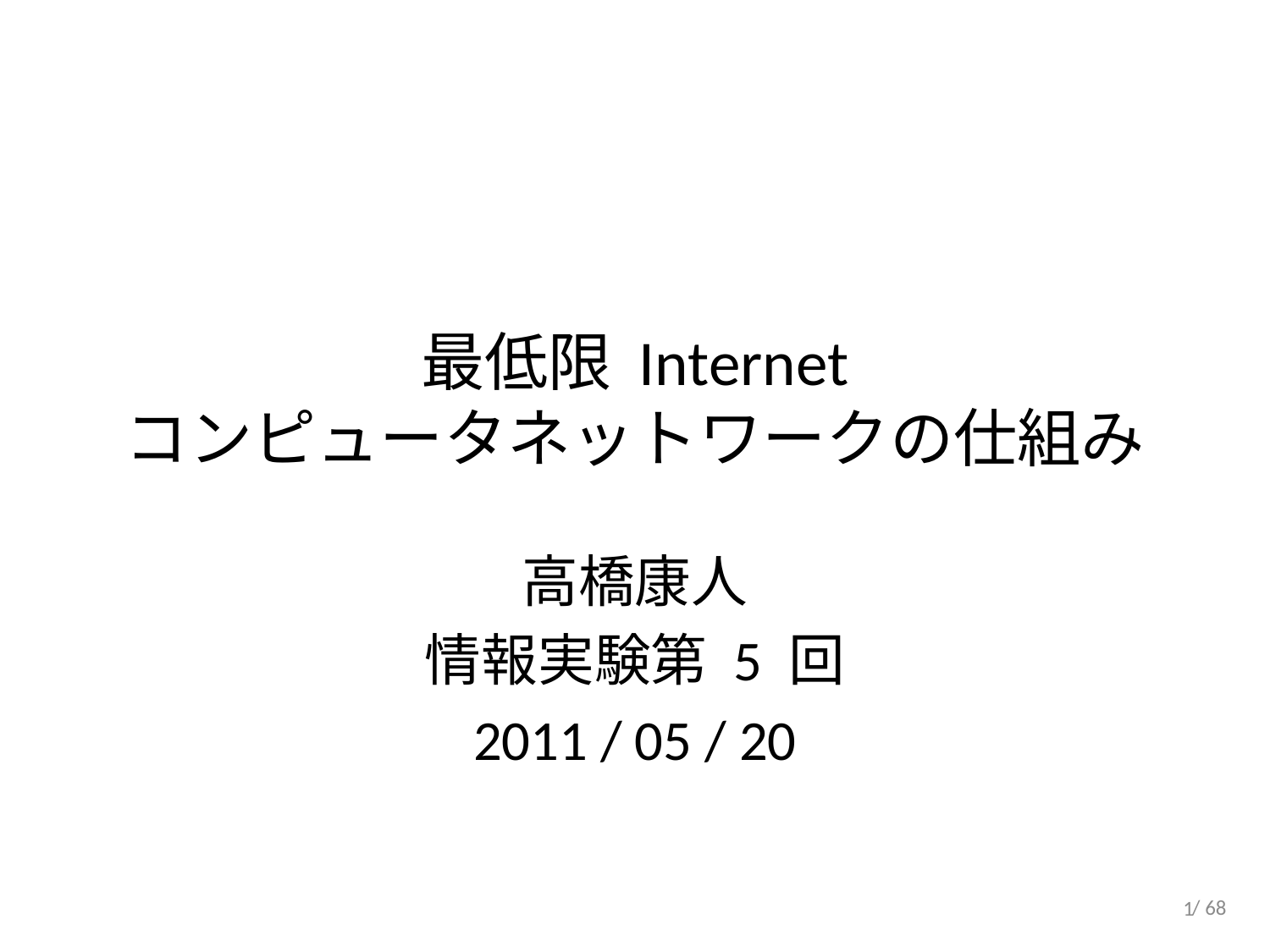

# 最低限 Internet コンピュータネットワークの仕組み
高橋康人
情報実験第 5 回
2011 / 05 / 20
1